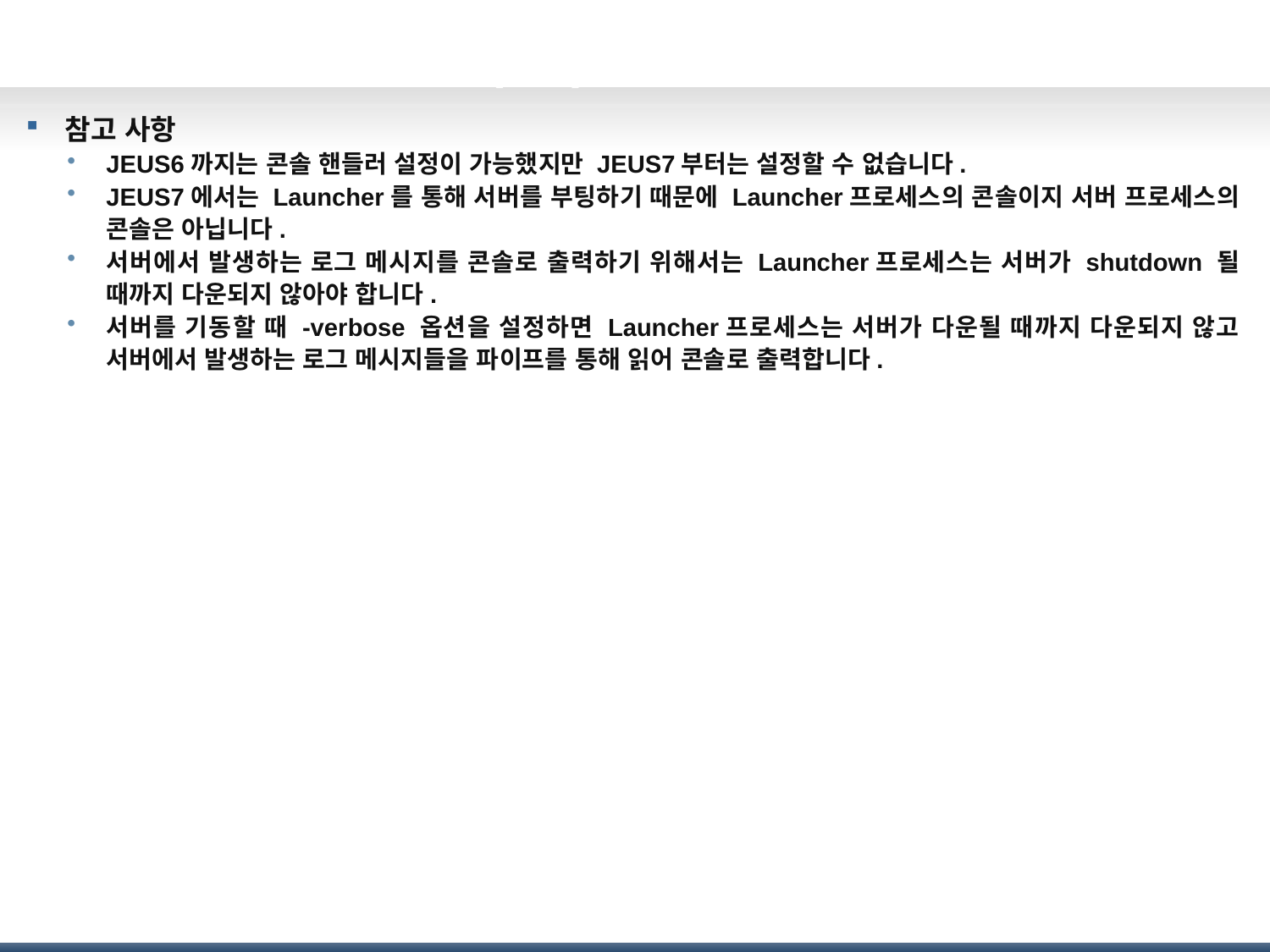

# 로그 디렉터리 및 종류(2/2)
참고 사항
JEUS6까지는 콘솔 핸들러 설정이 가능했지만 JEUS7부터는 설정할 수 없습니다.
JEUS7에서는 Launcher를 통해 서버를 부팅하기 때문에 Launcher프로세스의 콘솔이지 서버 프로세스의 콘솔은 아닙니다.
서버에서 발생하는 로그 메시지를 콘솔로 출력하기 위해서는 Launcher프로세스는 서버가 shutdown 될 때까지 다운되지 않아야 합니다.
서버를 기동할 때 -verbose 옵션을 설정하면 Launcher프로세스는 서버가 다운될 때까지 다운되지 않고 서버에서 발생하는 로그 메시지들을 파이프를 통해 읽어 콘솔로 출력합니다.